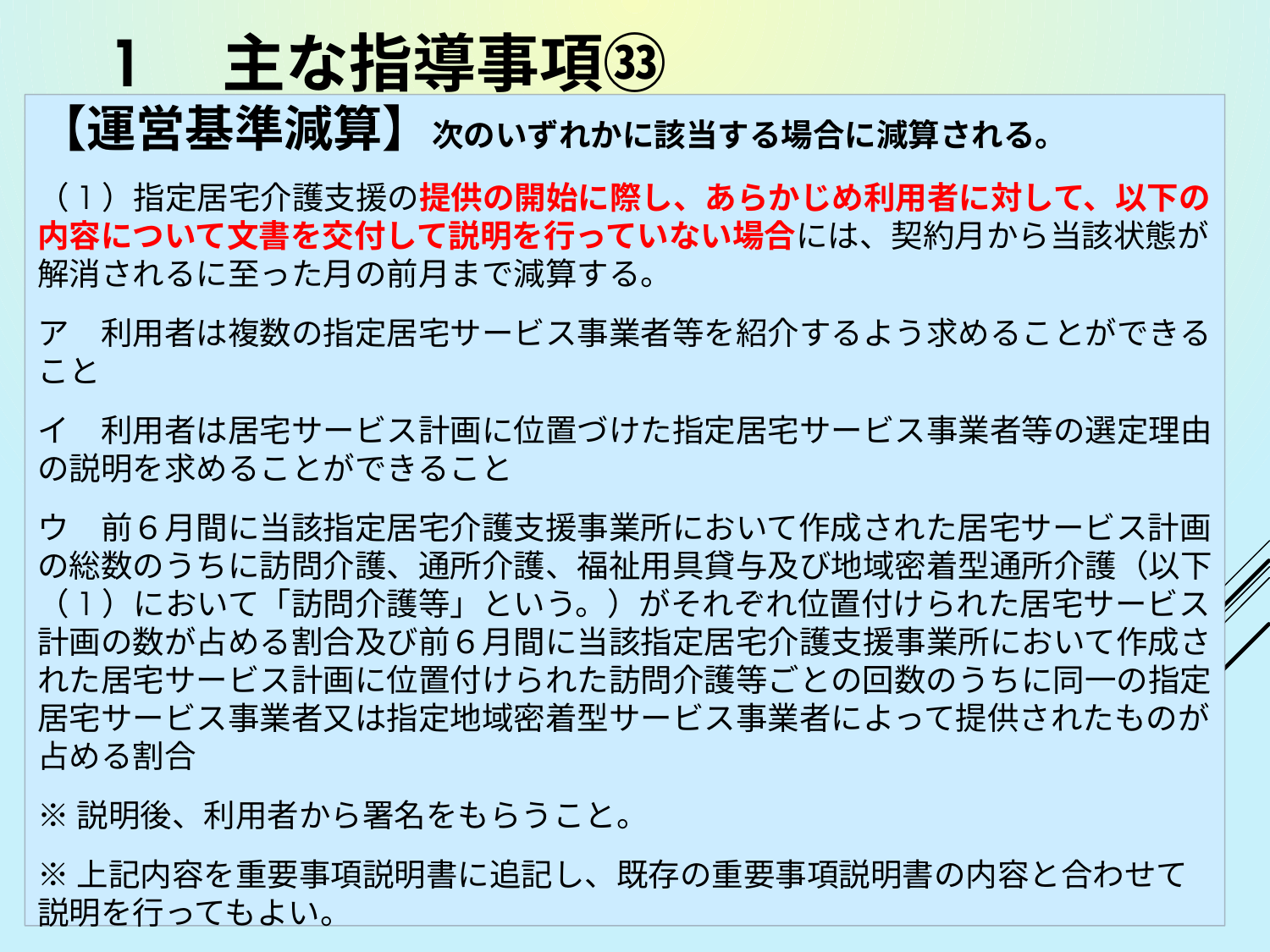

# 1　主な指導事項㉝ （居宅介護支援－運営基準減算）

【運営基準減算】次のいずれかに該当する場合に減算される。
（1）指定居宅介護支援の提供の開始に際し、あらかじめ利用者に対して、以下の内容について文書を交付して説明を行っていない場合には、契約月から当該状態が解消されるに至った月の前月まで減算する。
ア　利用者は複数の指定居宅サービス事業者等を紹介するよう求めることができること
イ　利用者は居宅サービス計画に位置づけた指定居宅サービス事業者等の選定理由の説明を求めることができること
ウ　前６月間に当該指定居宅介護支援事業所において作成された居宅サービス計画の総数のうちに訪問介護、通所介護、福祉用具貸与及び地域密着型通所介護（以下（1）において「訪問介護等」という。）がそれぞれ位置付けられた居宅サービス計画の数が占める割合及び前６月間に当該指定居宅介護支援事業所において作成された居宅サービス計画に位置付けられた訪問介護等ごとの回数のうちに同一の指定居宅サービス事業者又は指定地域密着型サービス事業者によって提供されたものが占める割合
※説明後、利用者から署名をもらうこと。
※上記内容を重要事項説明書に追記し、既存の重要事項説明書の内容と合わせて説明を行ってもよい。

37